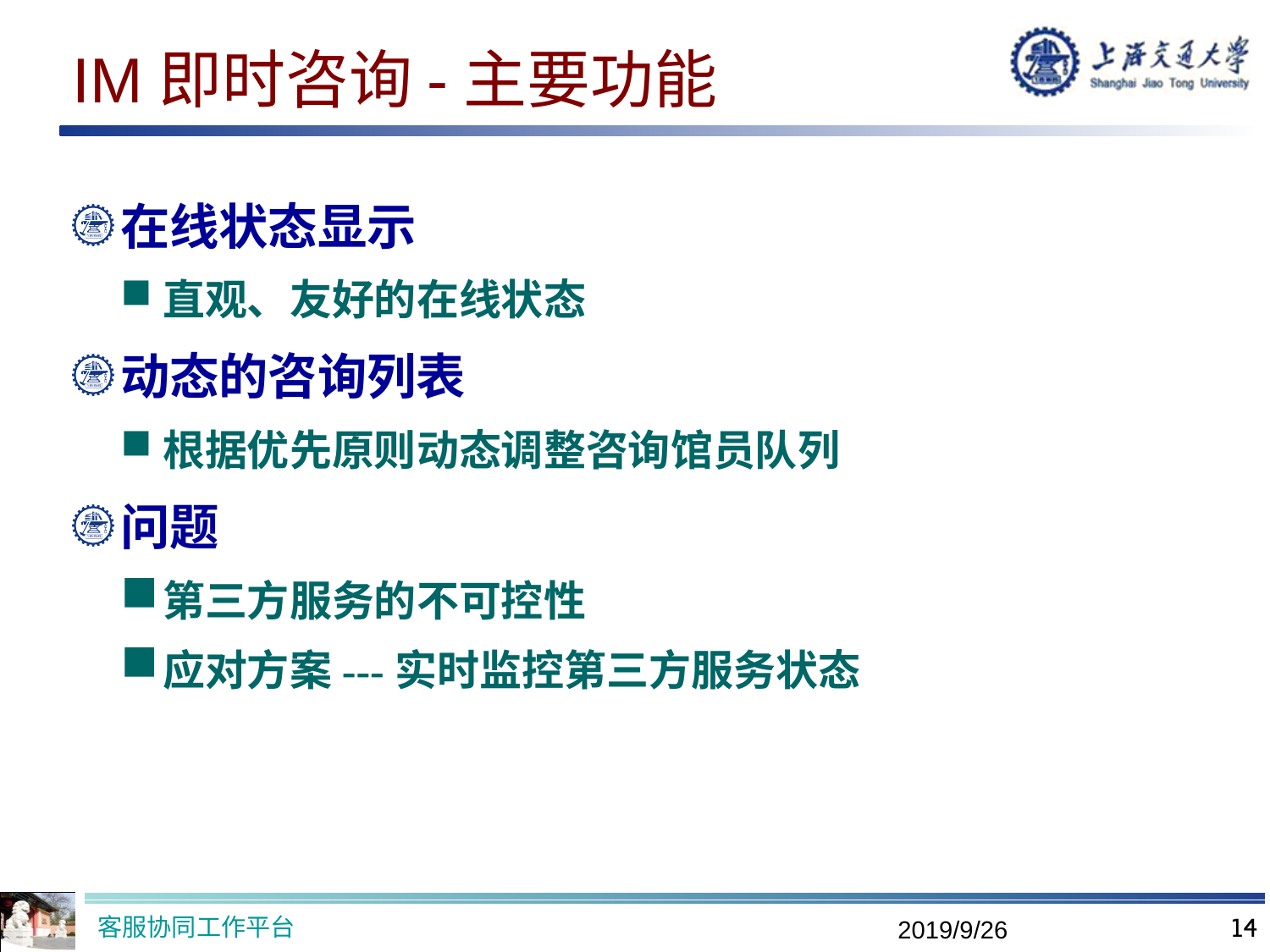

# IM即时咨询-主要功能
在线状态显示
直观、友好的在线状态
动态的咨询列表
根据优先原则动态调整咨询馆员队列
问题
第三方服务的不可控性
应对方案---实时监控第三方服务状态

客服协同工作平台
14
2019/9/26